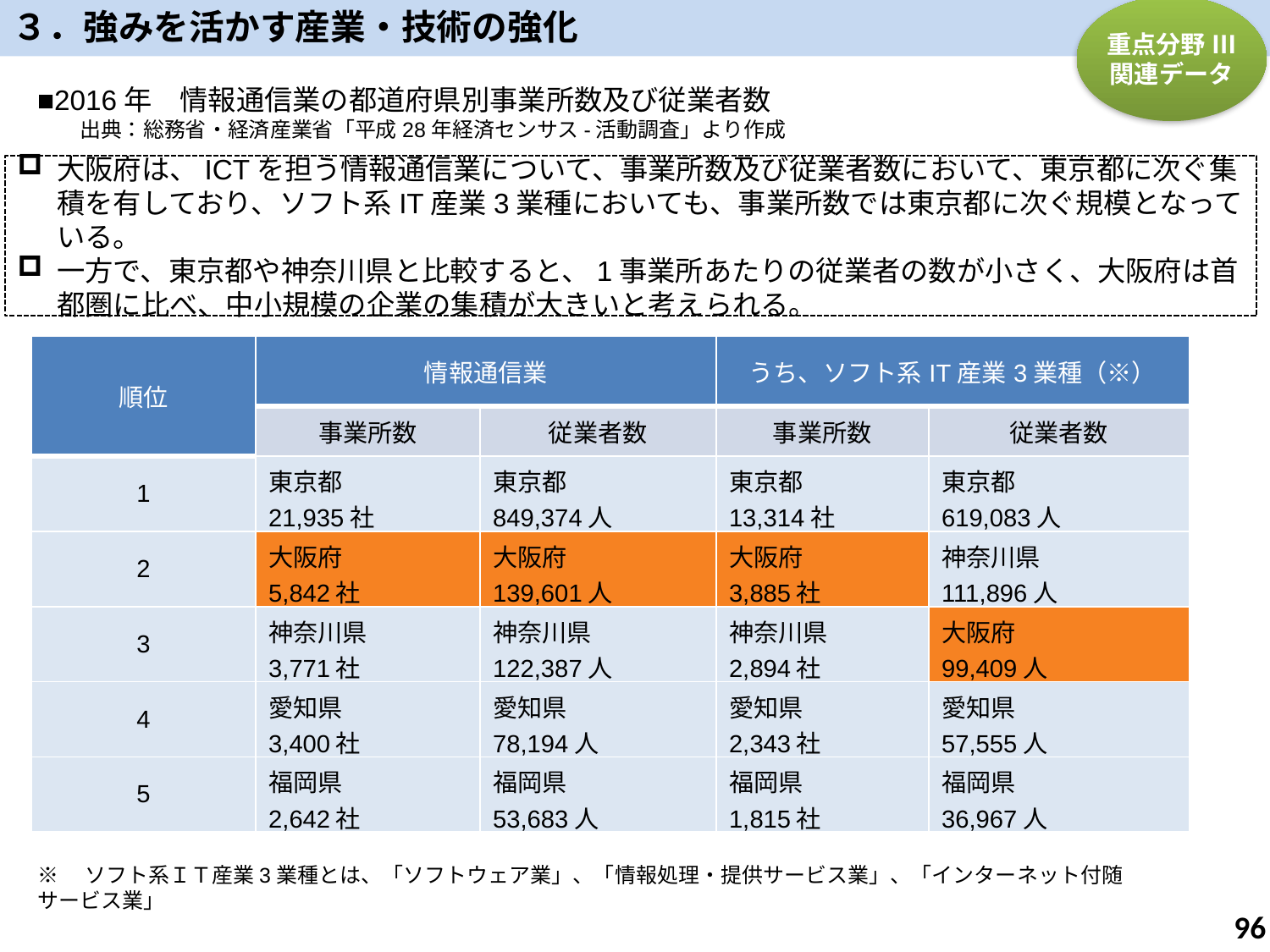

３．強みを活かす産業・技術の強化
重点分野 Ⅲ
関連データ
■2016年　情報通信業の都道府県別事業所数及び従業者数
　　出典：総務省・経済産業省「平成28年経済センサス-活動調査」より作成
大阪府は、ICTを担う情報通信業について、事業所数及び従業者数において、東京都に次ぐ集積を有しており、ソフト系IT産業3業種においても、事業所数では東京都に次ぐ規模となっている。
一方で、東京都や神奈川県と比較すると、1事業所あたりの従業者の数が小さく、大阪府は首都圏に比べ、中小規模の企業の集積が大きいと考えられる。
| 順位 | 情報通信業 |  | うち、ソフト系IT産業3業種（※） |  |
| --- | --- | --- | --- | --- |
|  | 事業所数 | 従業者数 | 事業所数 | 従業者数 |
| 1 | 東京都 21,935社 | 東京都 849,374人 | 東京都 13,314社 | 東京都 619,083人 |
| 2 | 大阪府 5,842社 | 大阪府 139,601人 | 大阪府 3,885社 | 神奈川県 111,896人 |
| 3 | 神奈川県 3,771社 | 神奈川県 122,387人 | 神奈川県 2,894社 | 大阪府 99,409人 |
| 4 | 愛知県 3,400社 | 愛知県 78,194人 | 愛知県 2,343社 | 愛知県 57,555人 |
| 5 | 福岡県 2,642社 | 福岡県 53,683人 | 福岡県 1,815社 | 福岡県 36,967人 |
※　ソフト系ＩＴ産業3業種とは、「ソフトウェア業」、「情報処理・提供サービス業」、「インターネット付随サービス業」
96